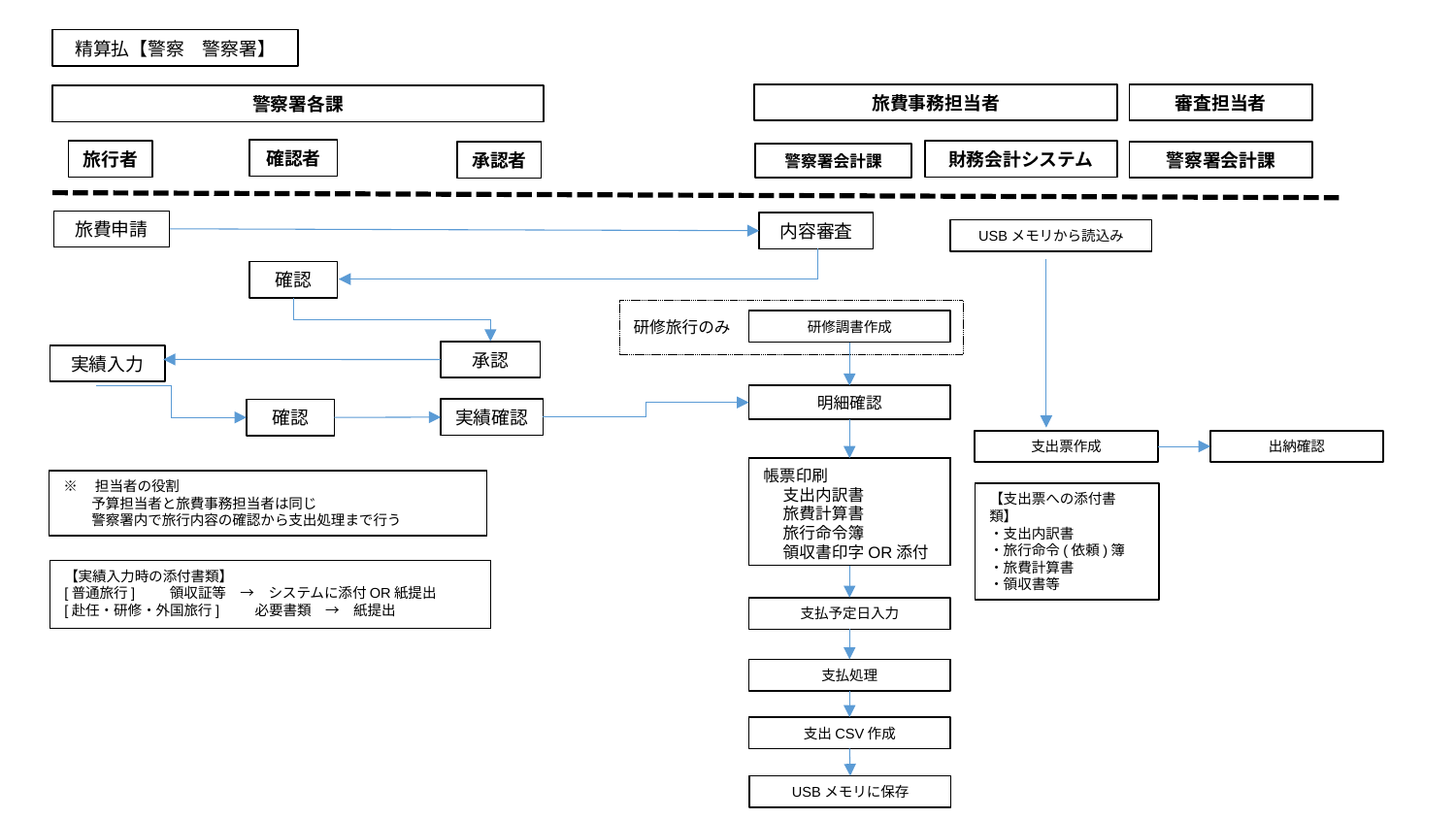

精算払【警察　警察署】
旅費事務担当者
審査担当者
警察署各課
確認者
旅行者
財務会計システム
警察署会計課
承認者
警察署会計課

旅費申請
内容審査
USBメモリから読込み
確認
研修旅行のみ
研修調書作成
承認
実績入力
明細確認
実績確認
確認
支出票作成
出納確認
帳票印刷
　 支出内訳書
　 旅費計算書
　 旅行命令簿
　 領収書印字OR添付

※　担当者の役割
　　予算担当者と旅費事務担当者は同じ
　　警察署内で旅行内容の確認から支出処理まで行う
【支出票への添付書類】
・支出内訳書
・旅行命令(依頼)簿
・旅費計算書
・領収書等
【実績入力時の添付書類】
[普通旅行]　　 領収証等　→　システムに添付OR紙提出
[赴任・研修・外国旅行] 　　必要書類　→　紙提出
支払予定日入力
支払処理
支出CSV作成
USBメモリに保存